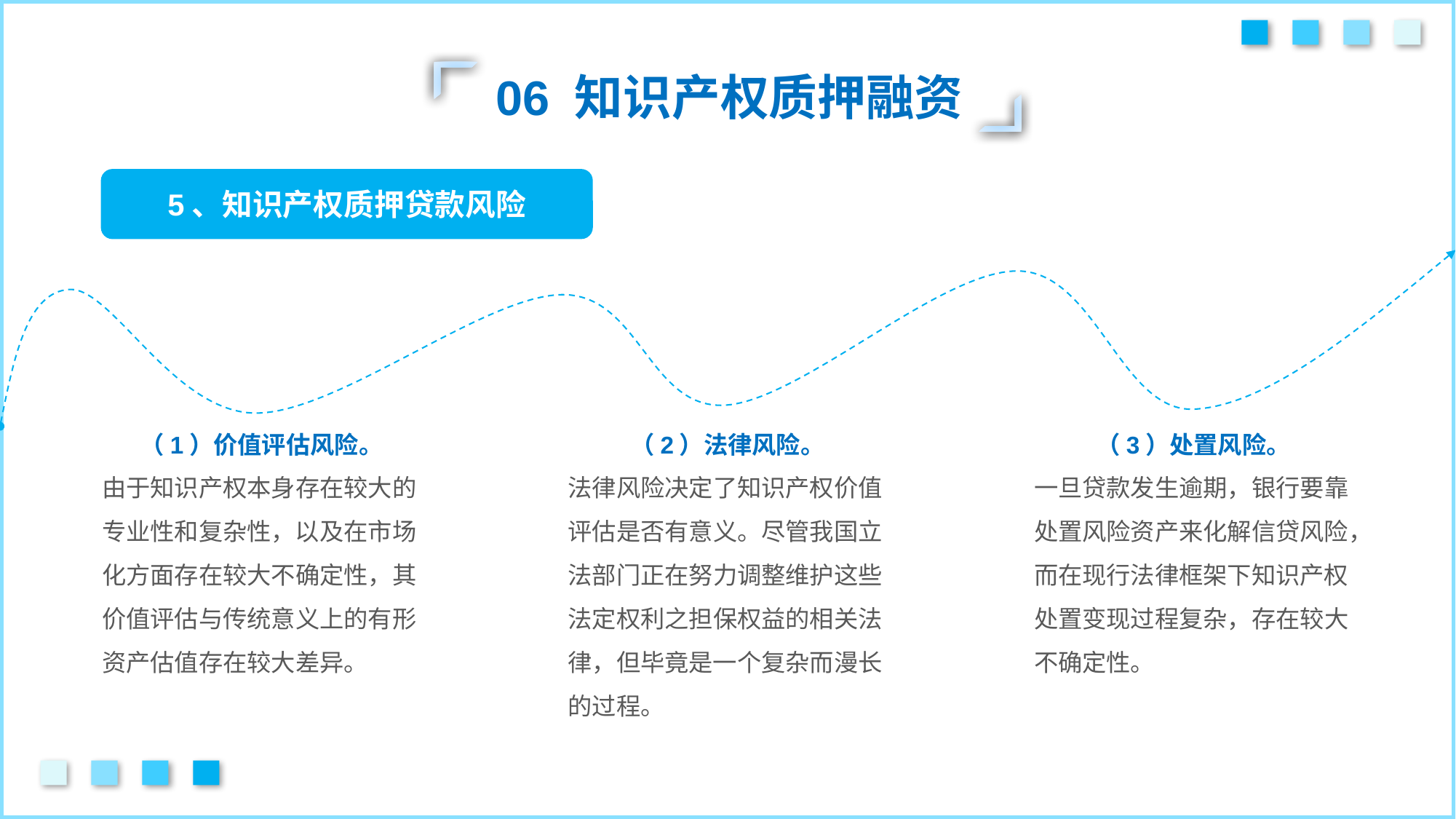

06 知识产权质押融资

5、知识产权质押贷款风险

（1）价值评估风险。
由于知识产权本身存在较大的专业性和复杂性，以及在市场化方面存在较大不确定性，其价值评估与传统意义上的有形资产估值存在较大差异。
（2）法律风险。
法律风险决定了知识产权价值评估是否有意义。尽管我国立法部门正在努力调整维护这些法定权利之担保权益的相关法律，但毕竟是一个复杂而漫长的过程。
（3）处置风险。
一旦贷款发生逾期，银行要靠处置风险资产来化解信贷风险，而在现行法律框架下知识产权处置变现过程复杂，存在较大不确定性。